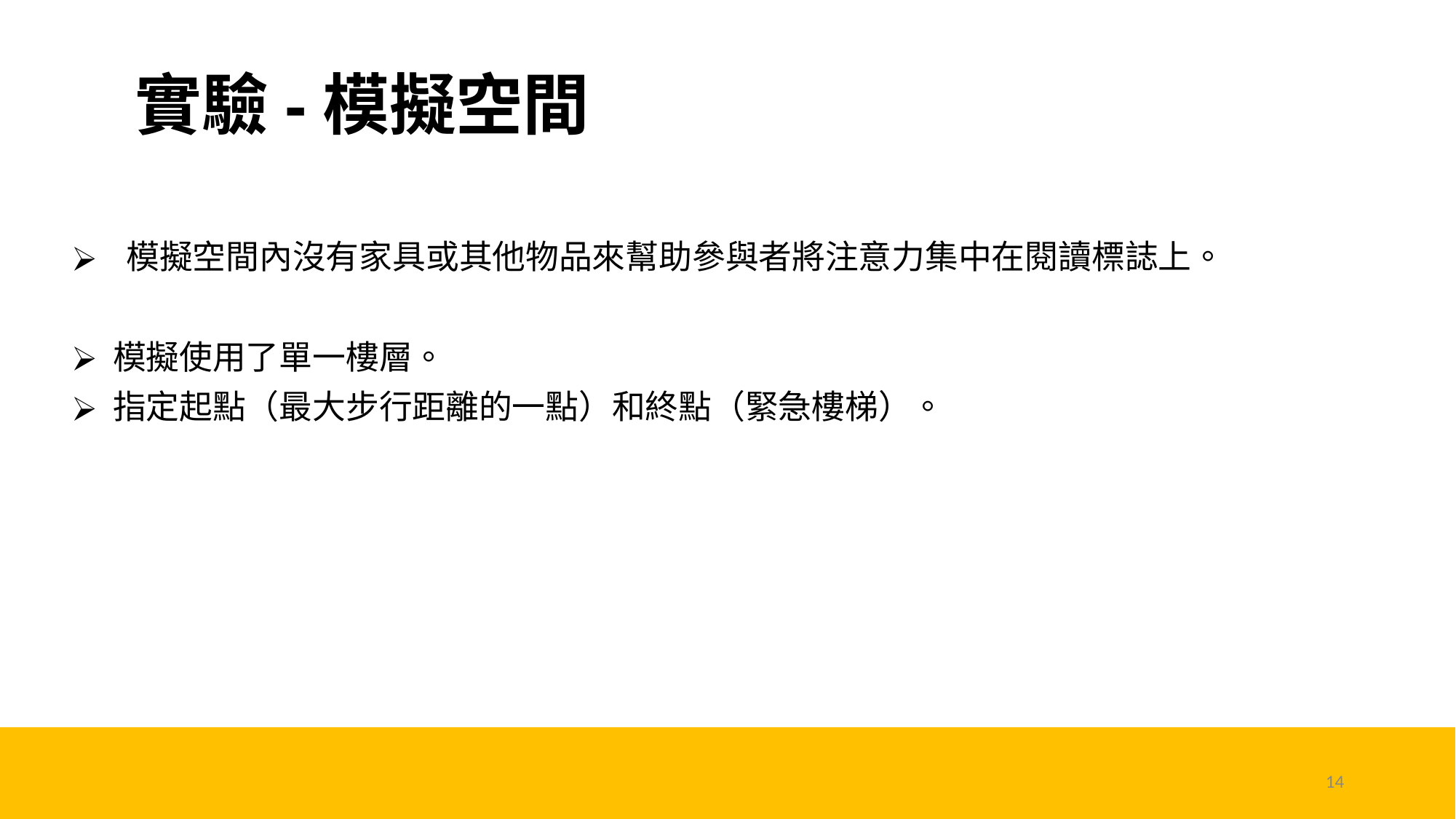

實驗-模擬空間

模擬空間內沒有家具或其他物品來幫助參與者將注意力集中在閱讀標誌上。

模擬使用了單一樓層。
指定起點（最大步行距離的一點）和終點（緊急樓梯）。

14